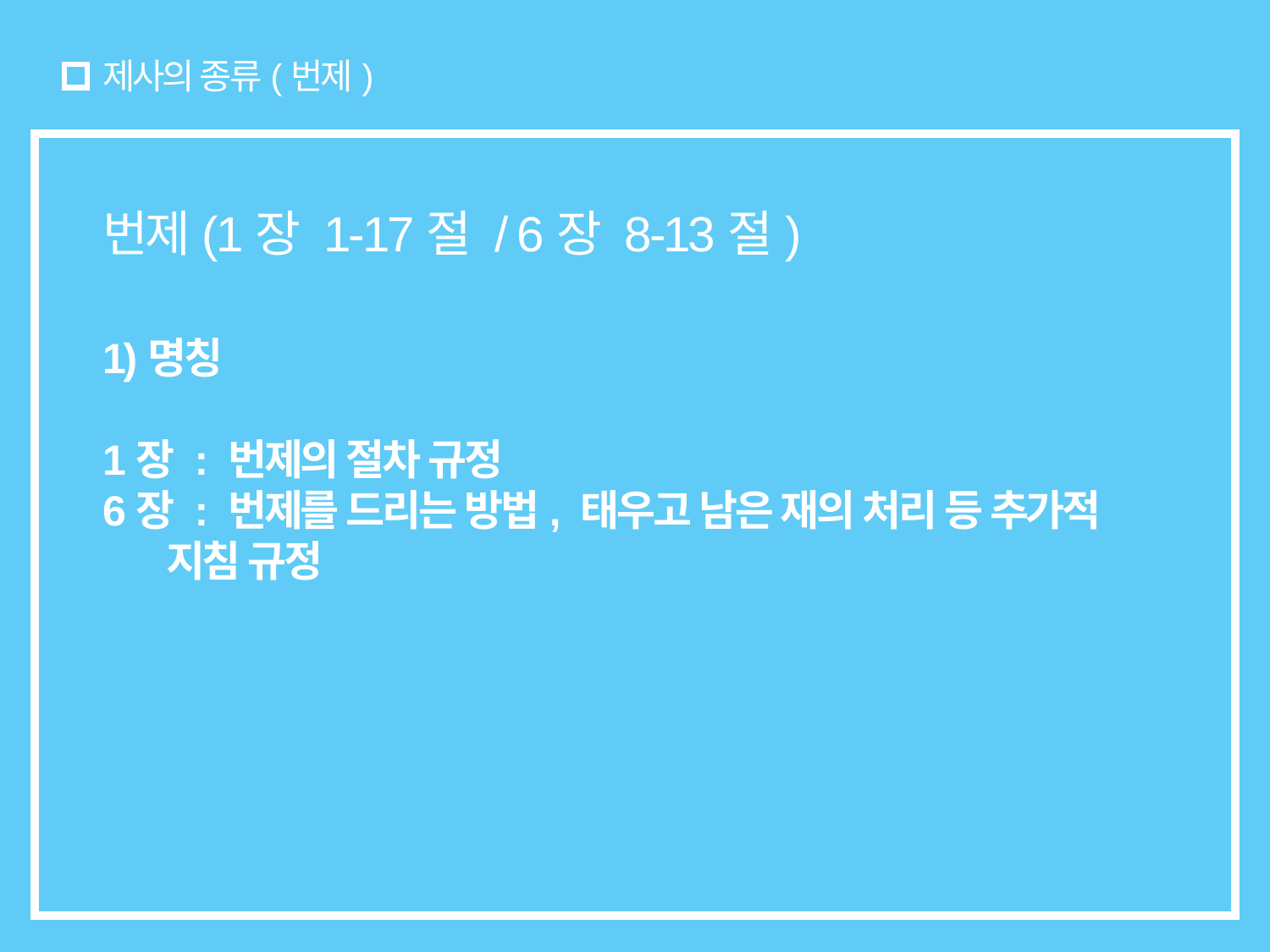

# 제사의 종류(번제)

번제(1장 1-17절 / 6장 8-13절)
1)명칭

1장 : 번제의 절차 규정
6장 : 번제를 드리는 방법, 태우고 남은 재의 처리 등 추가적 지침 규정